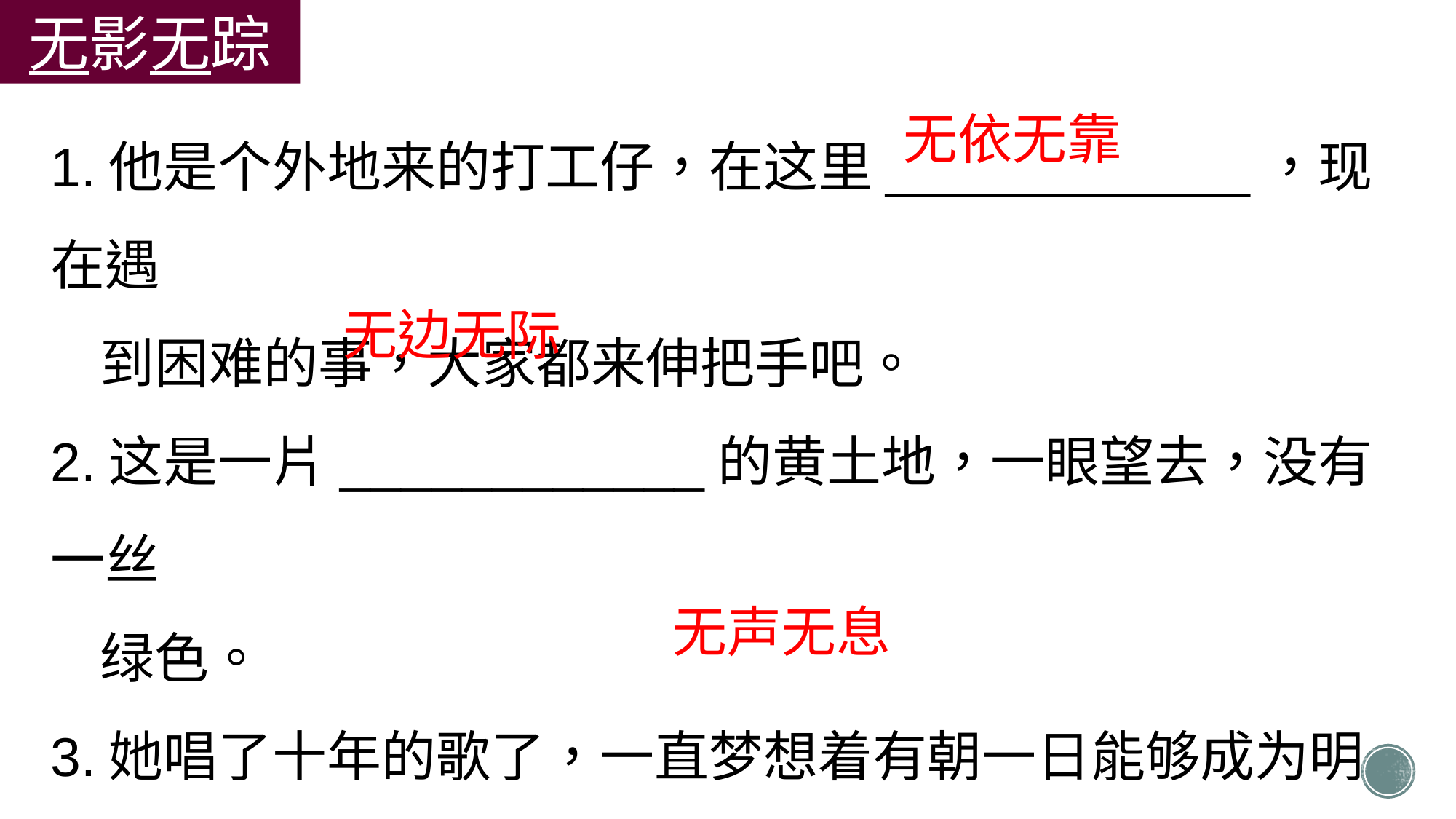

无影无踪
1.他是个外地来的打工仔，在这里____________，现在遇
   到困难的事，大家都来伸把手吧。
2.这是一片____________的黄土地，一眼望去，没有一丝
   绿色。
3.她唱了十年的歌了，一直梦想着有朝一日能够成为明
   星，但到现在为止还是____________，没有什么人知道
   他。
无依无靠
无边无际
无声无息